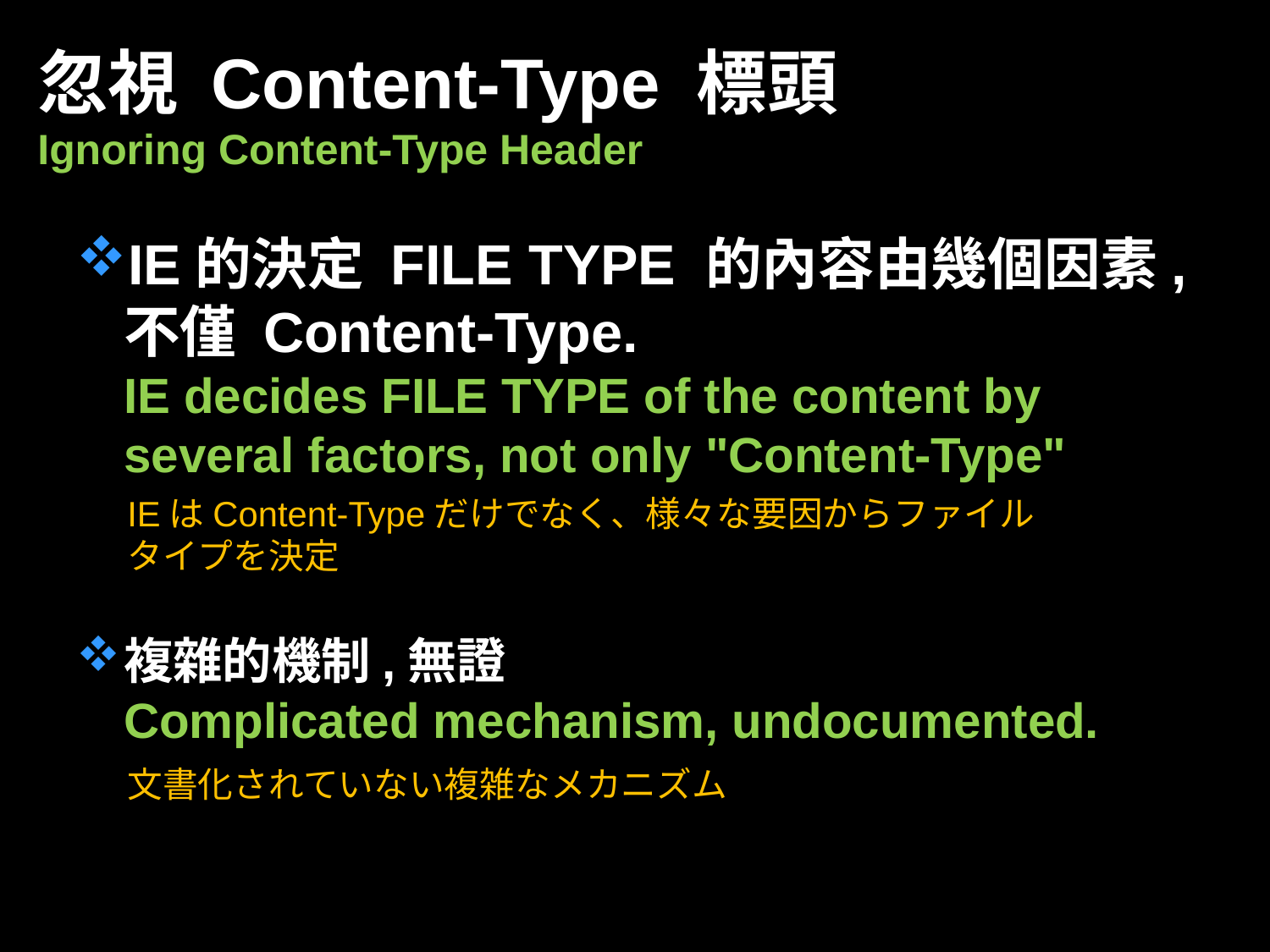

# 忽視 Content-Type 標頭 Ignoring Content-Type Header
IE的決定 FILE TYPE 的內容由幾個因素,
不僅 Content-Type.
IE decides FILE TYPE of the content by several factors, not only "Content-Type"

複雜的機制,無證
Complicated mechanism, undocumented.
IEはContent-Typeだけでなく、様々な要因からファイルタイプを決定

文書化されていない複雑なメカニズム